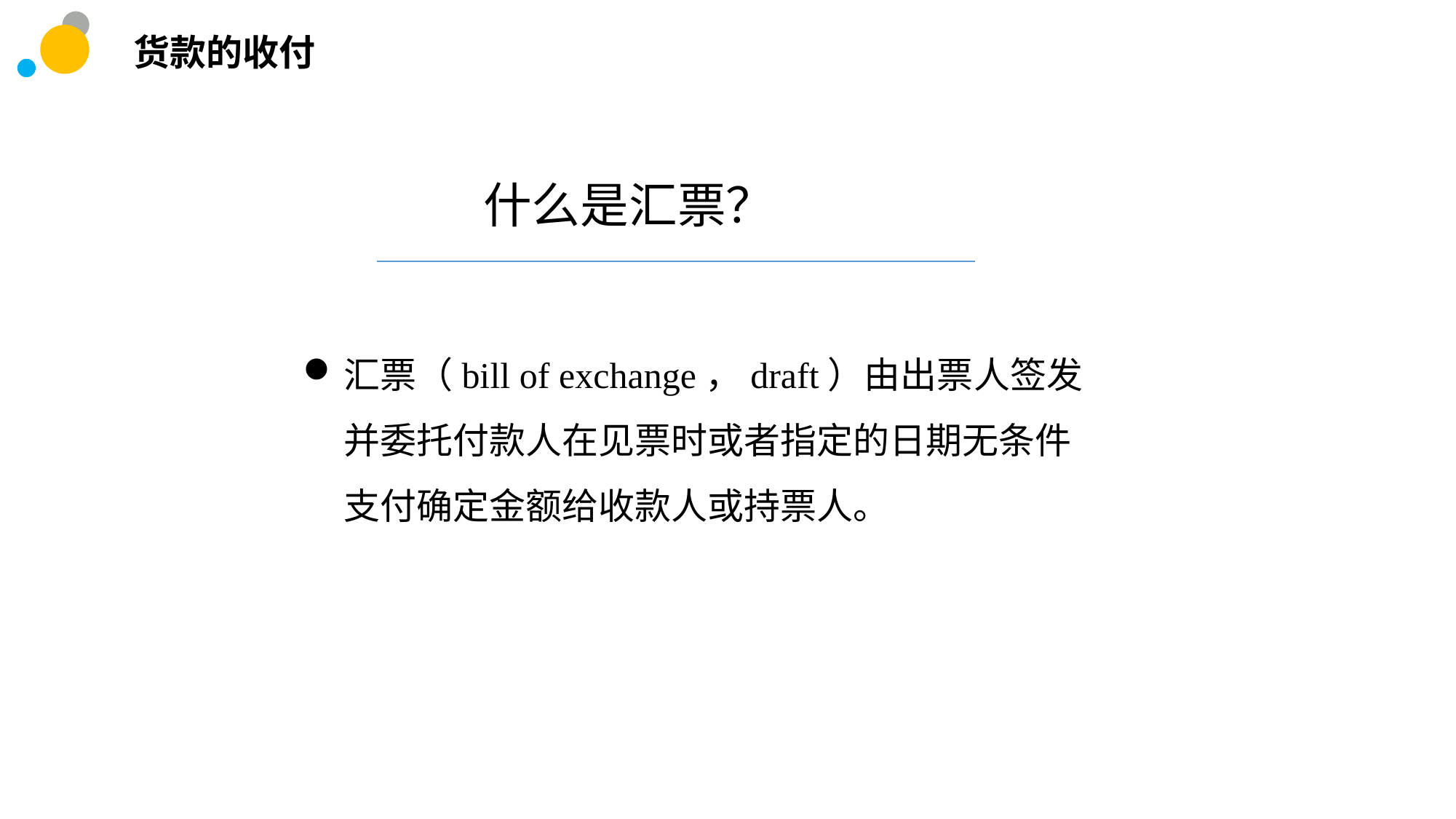

货款的收付
什么是汇票？
汇票（bill of exchange，draft）由出票人签发并委托付款人在见票时或者指定的日期无条件支付确定金额给收款人或持票人。